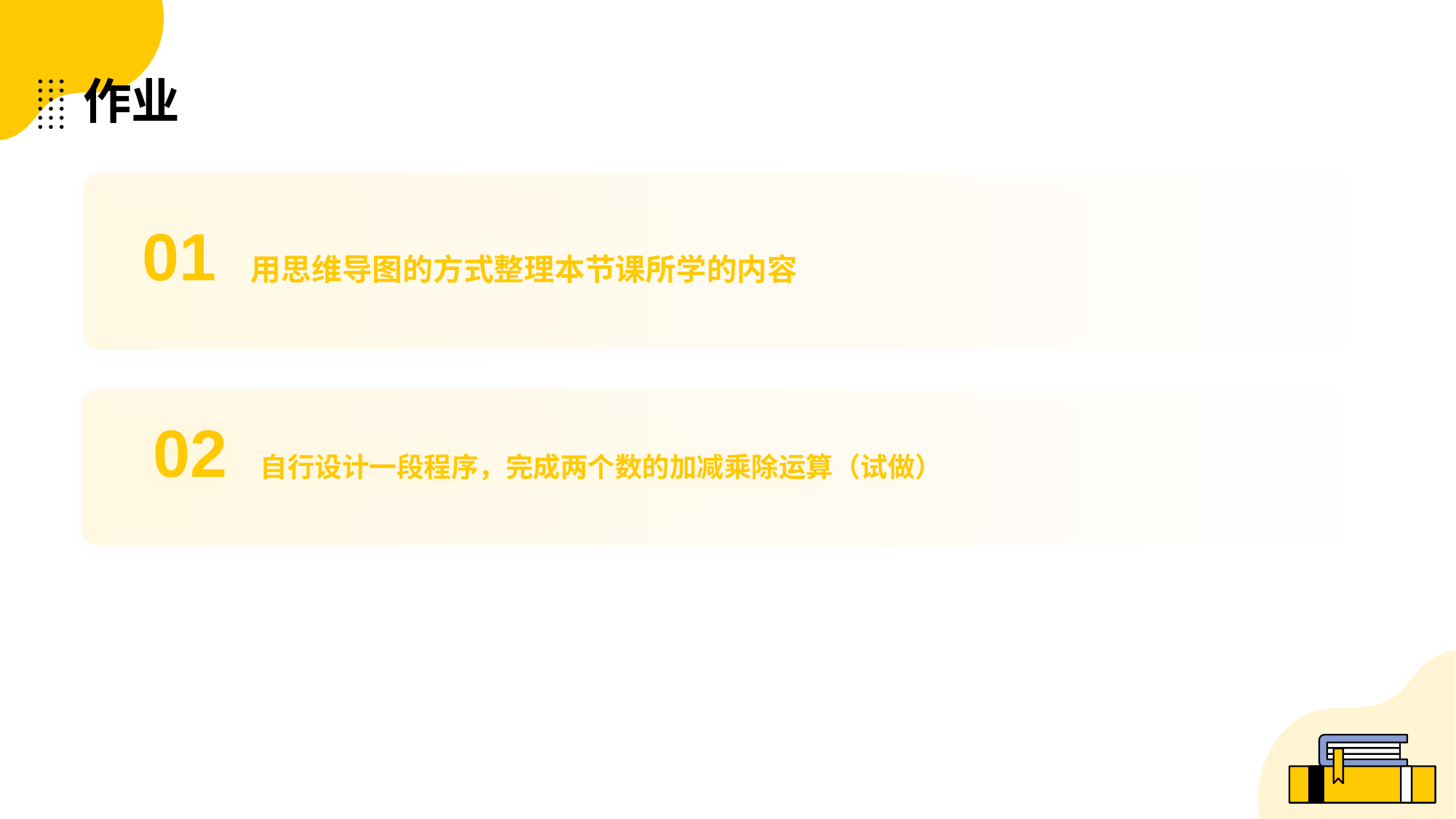

# 作业

01 用思维导图的方式整理本节课所学的内容
   02  自行设计一段程序，完成两个数的加减乘除运算（试做）